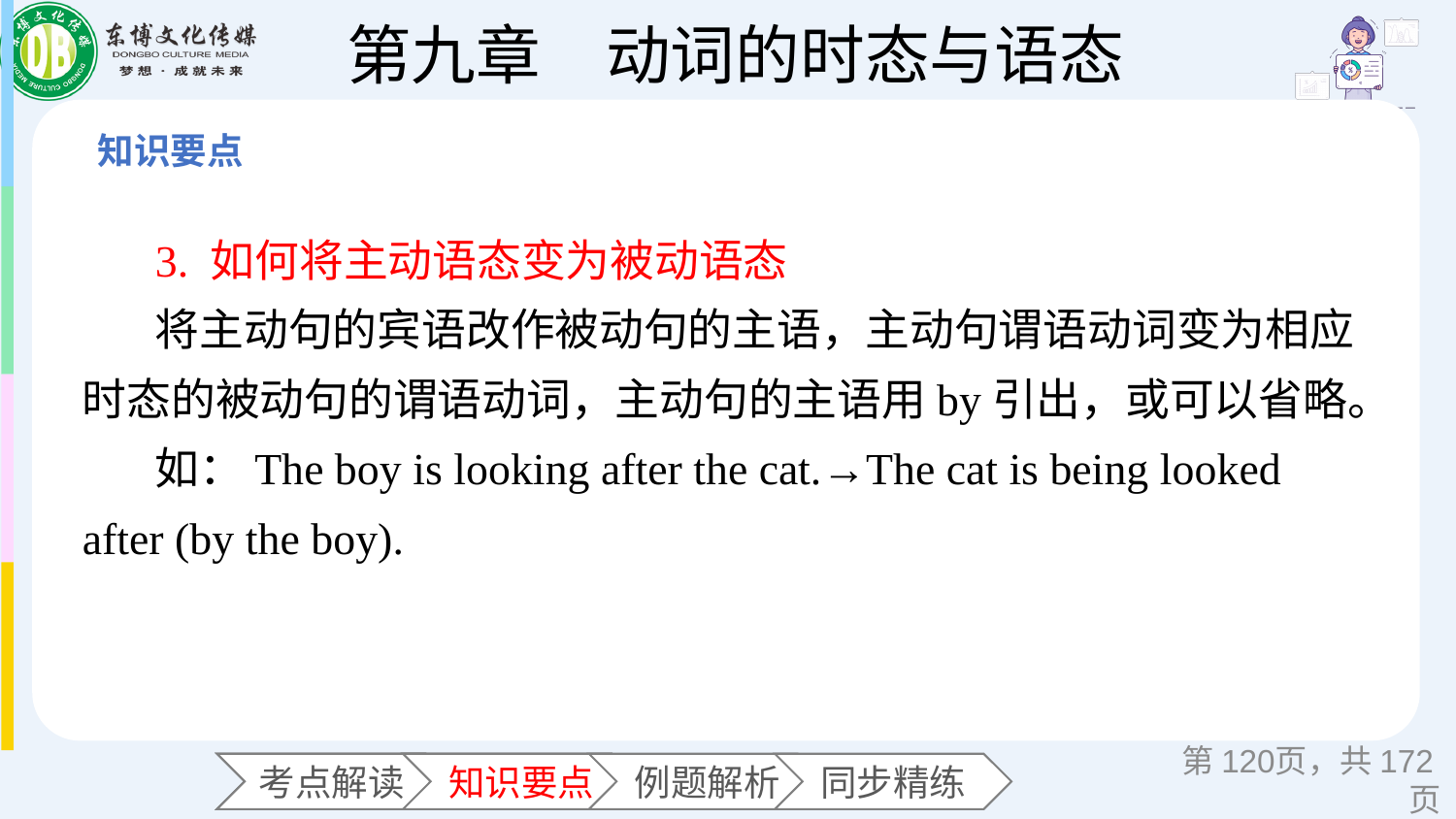

3. 如何将主动语态变为被动语态
将主动句的宾语改作被动句的主语，主动句谓语动词变为相应时态的被动句的谓语动词，主动句的主语用by引出，或可以省略。
如：The boy is looking after the cat.→The cat is being looked after (by the boy).
第120页，共172页